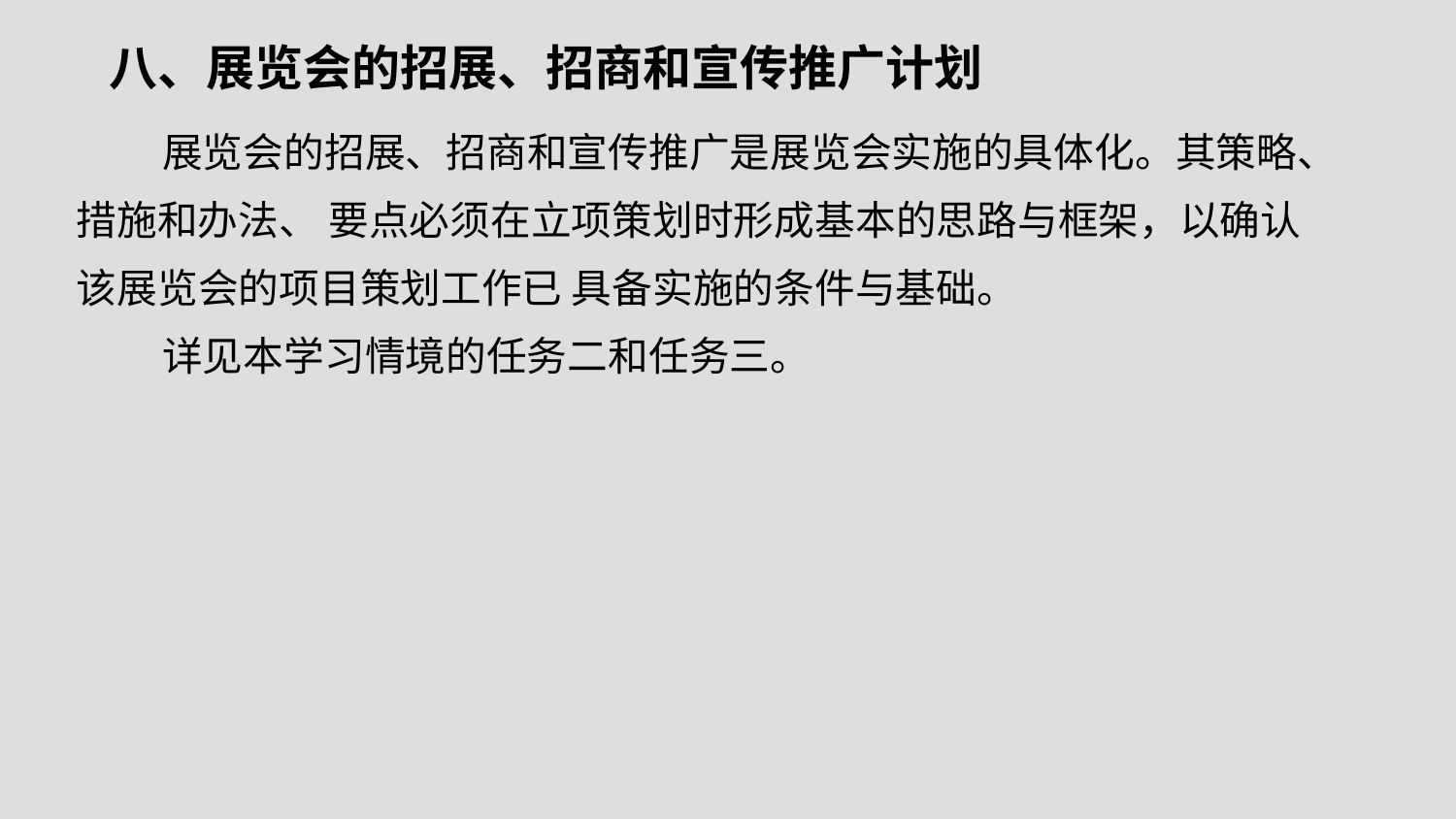

# 八、展览会的招展、招商和宣传推广计划
展览会的招展、招商和宣传推广是展览会实施的具体化。其策略、措施和办法、 要点必须在立项策划时形成基本的思路与框架，以确认该展览会的项目策划工作已 具备实施的条件与基础。
详见本学习情境的任务二和任务三。